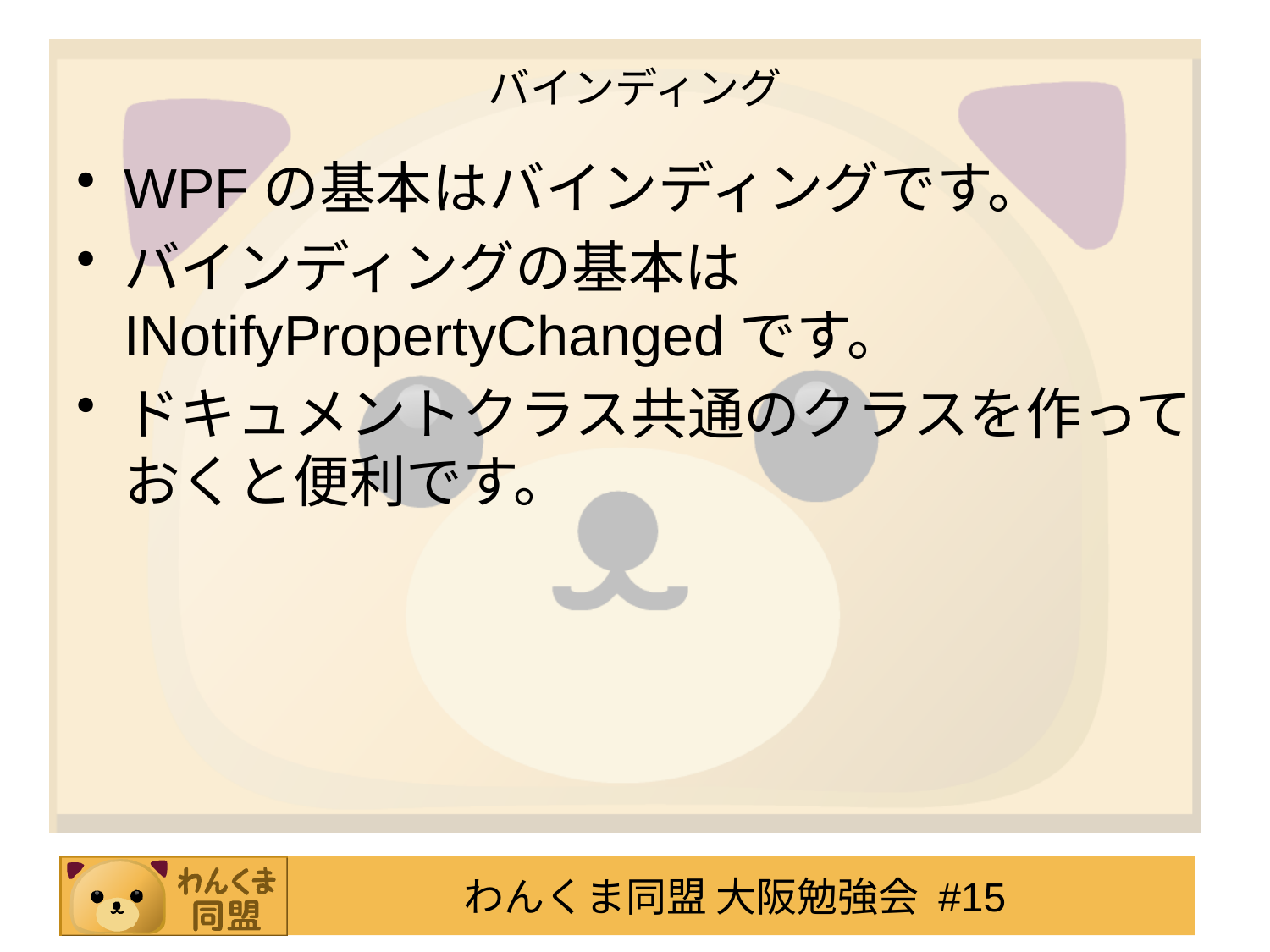

# バインディング
WPFの基本はバインディングです。
バインディングの基本はINotifyPropertyChangedです。
ドキュメントクラス共通のクラスを作っておくと便利です。